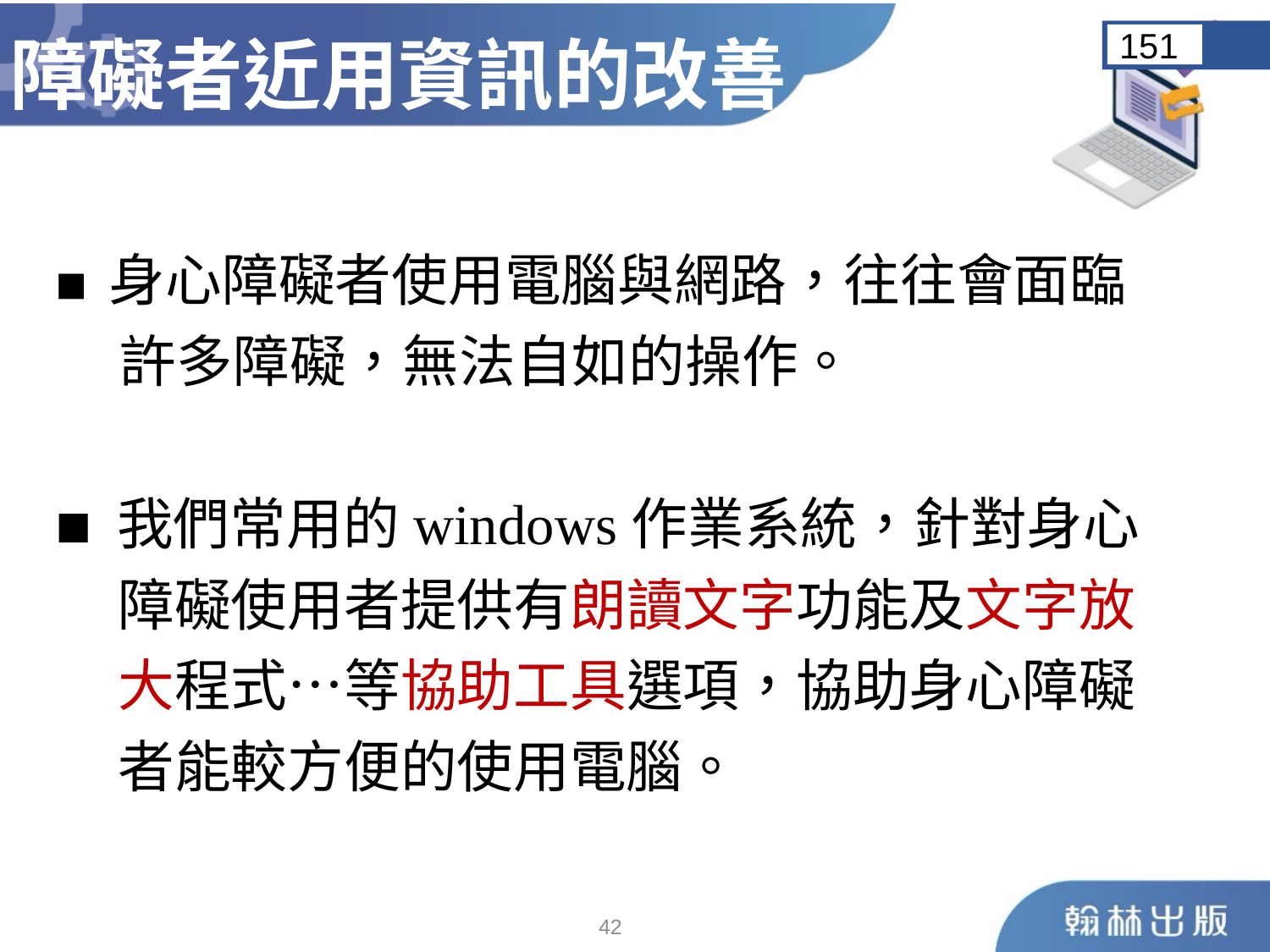

障礙者近用資訊的改善
151
◼︎ 身心障礙者使用電腦與網路，往往會面臨
    許多障礙，無法自如的操作。

◼︎ 我們常用的windows作業系統，針對身心障礙使用者提供有朗讀文字功能及文字放大程式⋯等協助工具選項，協助身心障礙者能較方便的使用電腦。

42